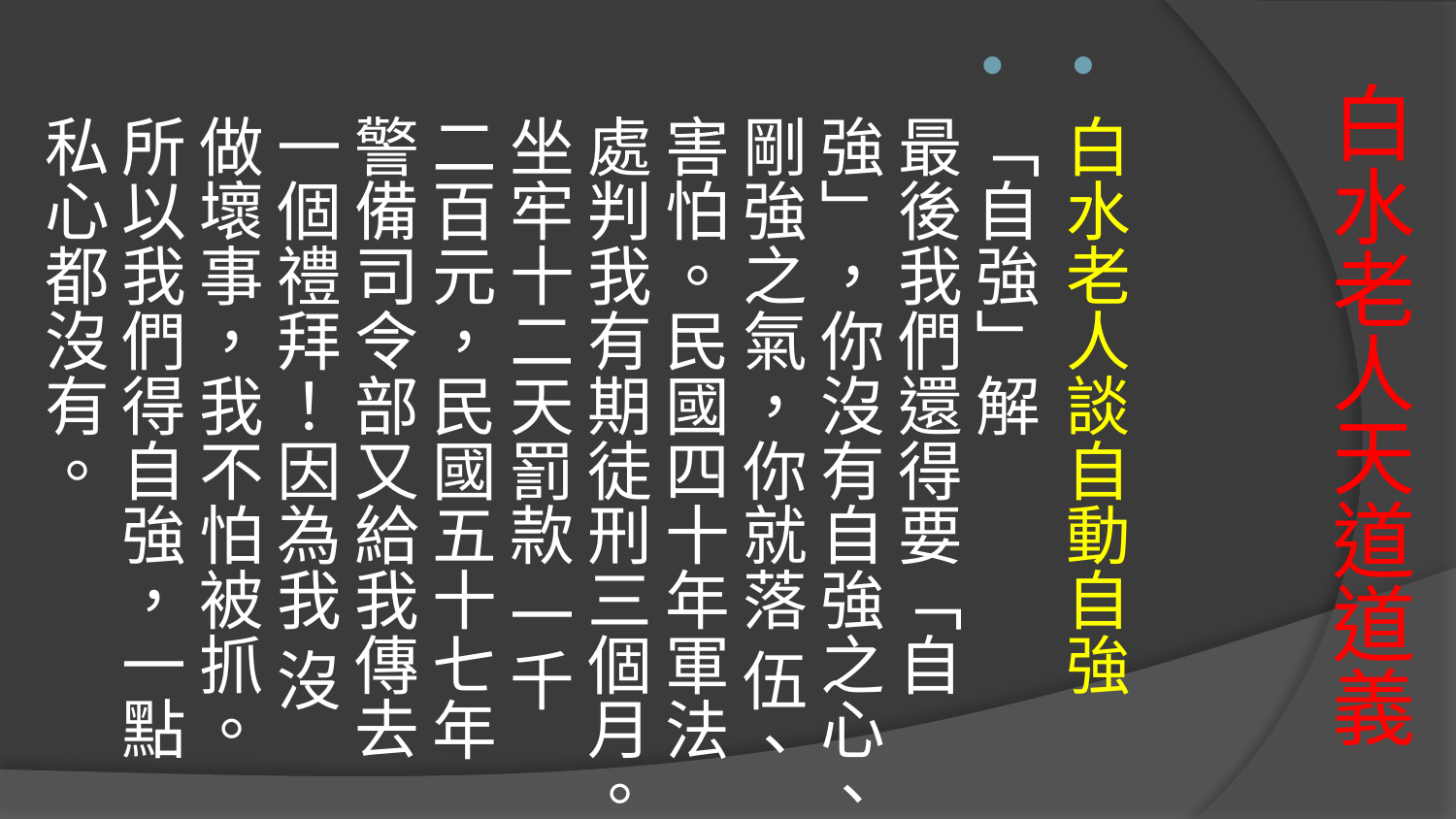

白水老人談自動自強
「自強」解
最後我們還得要「自強」，你沒有自強之心、剛強之氣，你就落 伍、害怕。民國四十年軍法處判我有期徒刑三個月。坐牢十二天罰款 一千二百元，民國五十七年警備司令部又給我傳去一個禮拜！因為我 沒做壞事，我不怕被抓。所以我們得自強，一點私心都沒有。
# 白水老人天道道義